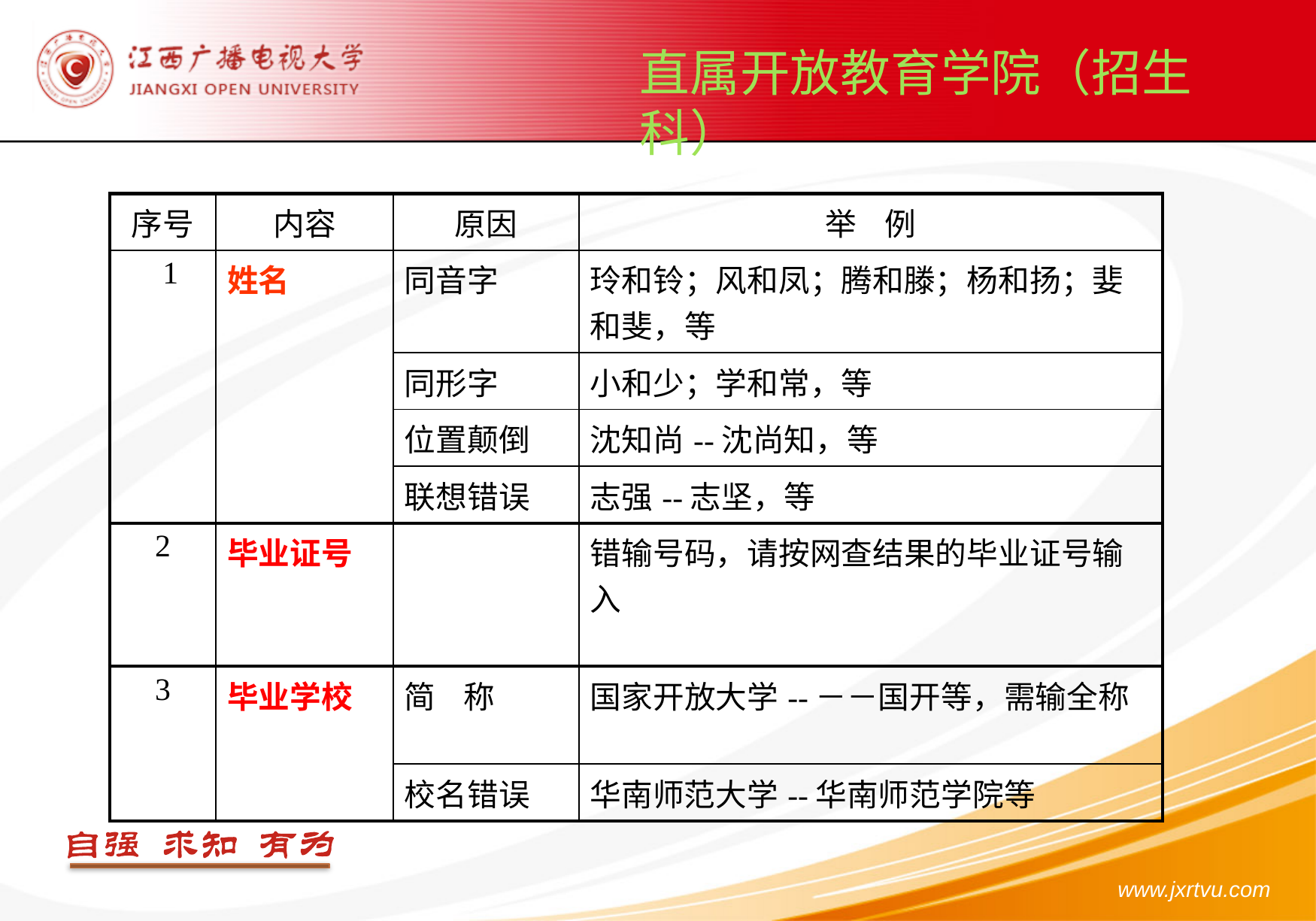

直属开放教育学院（招生科）
| 序号 | 内容 | 原因 | 举 例 |
| --- | --- | --- | --- |
| 1 | 姓名 | 同音字 | 玲和铃；风和凤；腾和滕；杨和扬；婓和斐，等 |
|  |  | 同形字 | 小和少；学和常，等 |
|  |  | 位置颠倒 | 沈知尚--沈尚知，等 |
|  |  | 联想错误 | 志强--志坚，等 |
| 2 | 毕业证号 |  | 错输号码，请按网查结果的毕业证号输入 |
| 3 | 毕业学校 | 简 称 | 国家开放大学--－－国开等，需输全称 |
|  |  | 校名错误 | 华南师范大学--华南师范学院等 |